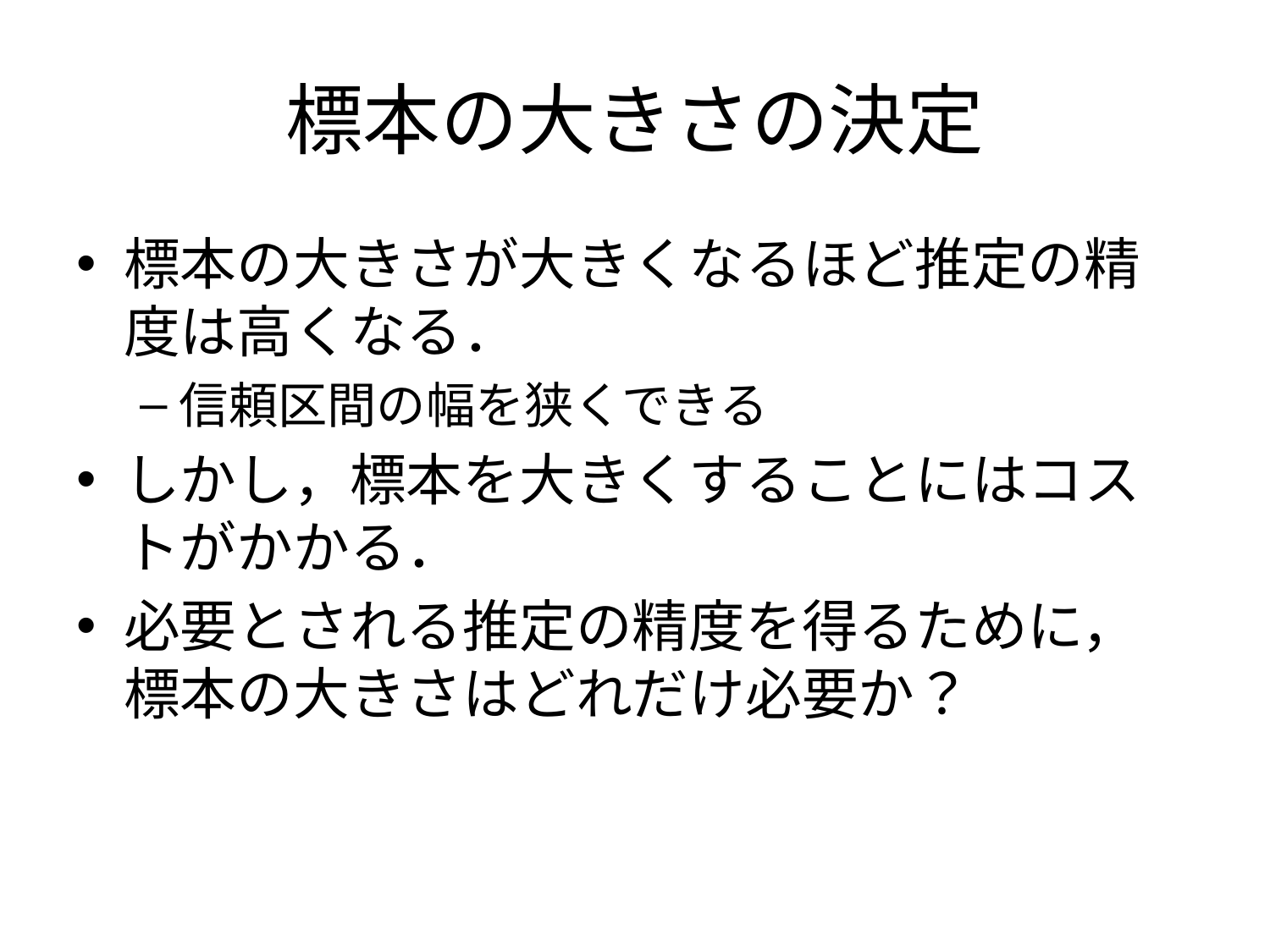

# 標本の大きさの決定
標本の大きさが大きくなるほど推定の精度は高くなる．
信頼区間の幅を狭くできる
しかし，標本を大きくすることにはコストがかかる．
必要とされる推定の精度を得るために，標本の大きさはどれだけ必要か？